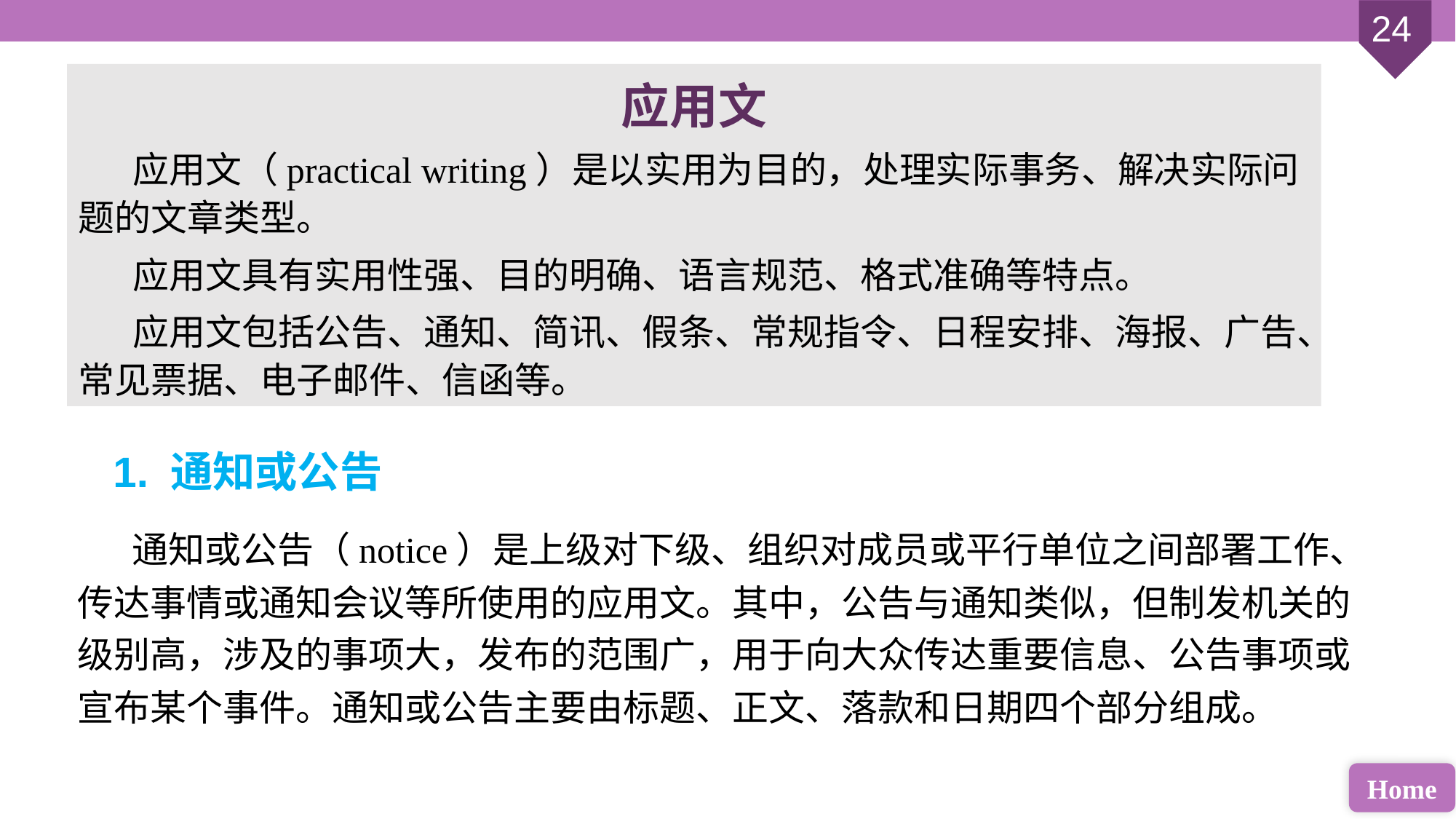

应用文
应用文（practical writing）是以实用为目的，处理实际事务、解决实际问题的文章类型。
应用文具有实用性强、目的明确、语言规范、格式准确等特点。
应用文包括公告、通知、简讯、假条、常规指令、日程安排、海报、广告、常见票据、电子邮件、信函等。
1. 通知或公告

通知或公告（notice）是上级对下级、组织对成员或平行单位之间部署工作、传达事情或通知会议等所使用的应用文。其中，公告与通知类似，但制发机关的级别高，涉及的事项大，发布的范围广，用于向大众传达重要信息、公告事项或宣布某个事件。通知或公告主要由标题、正文、落款和日期四个部分组成。